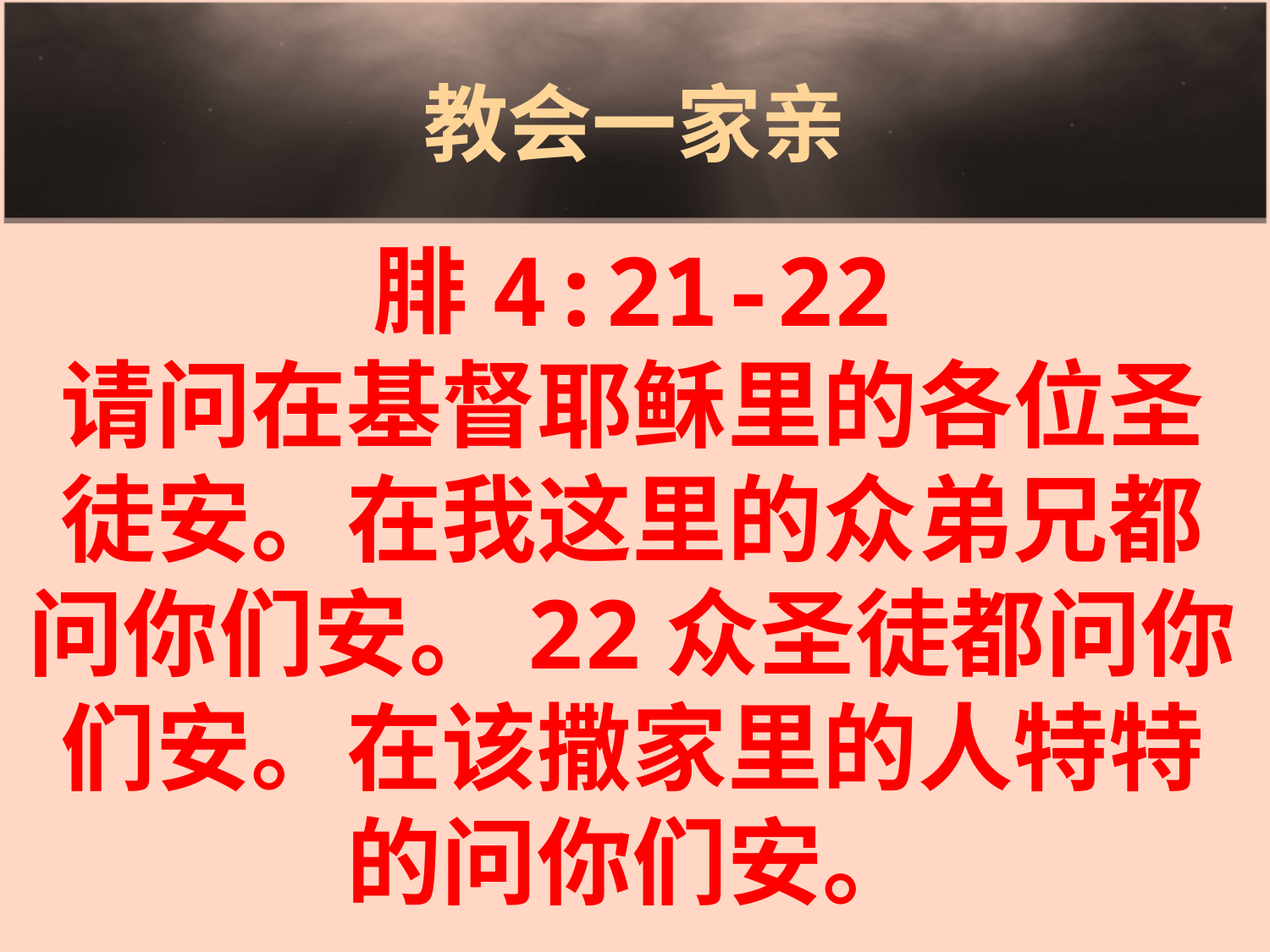

教会一家亲
腓4:21-22
请问在基督耶稣里的各位圣徒安。在我这里的众弟兄都问你们安。22众圣徒都问你们安。在该撒家里的人特特的问你们安。